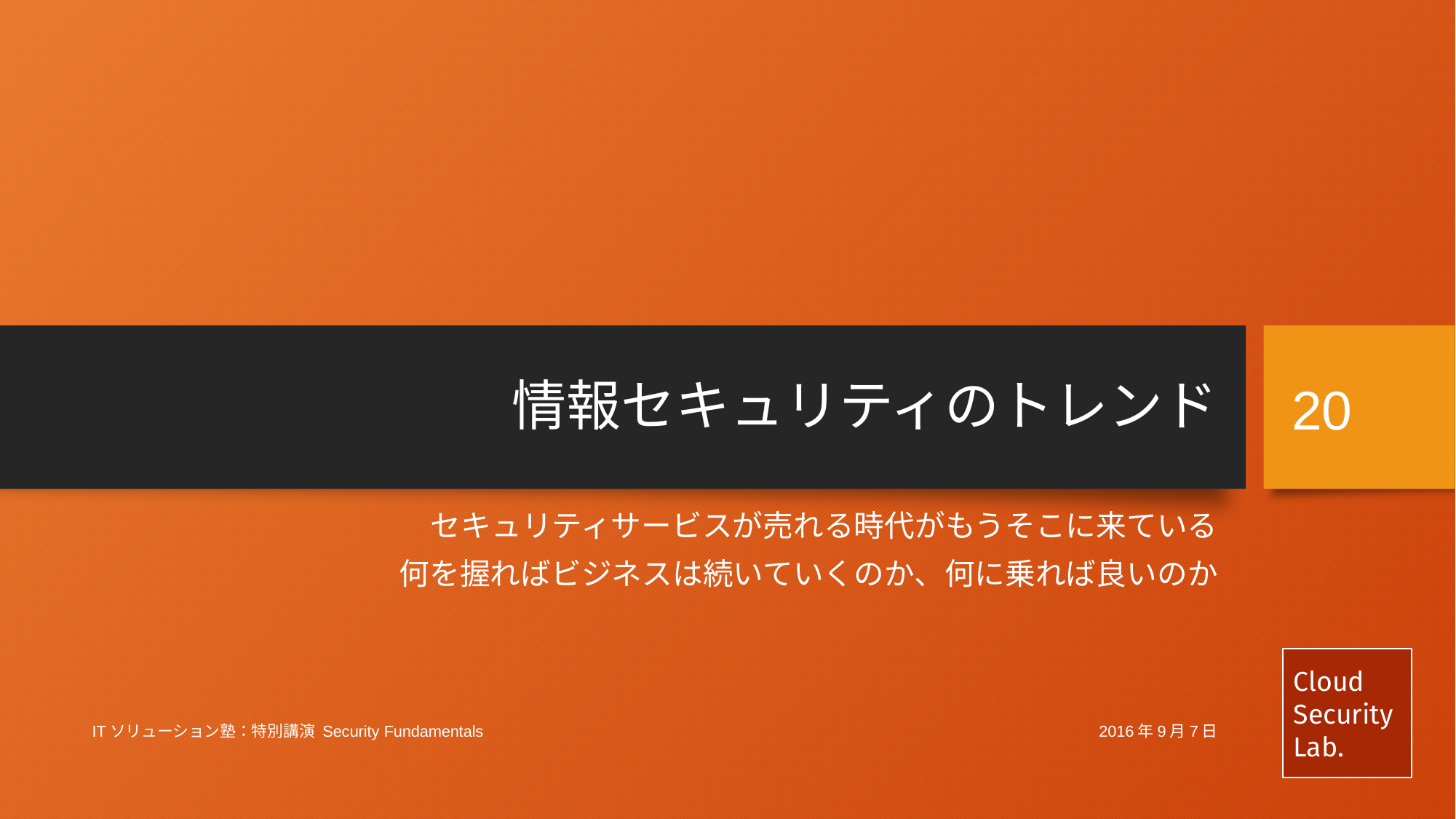

# 情報セキュリティのトレンド
20
セキュリティサービスが売れる時代がもうそこに来ている
何を握ればビジネスは続いていくのか、何に乗れば良いのか
2016年9月7日
ITソリューション塾：特別講演 Security Fundamentals